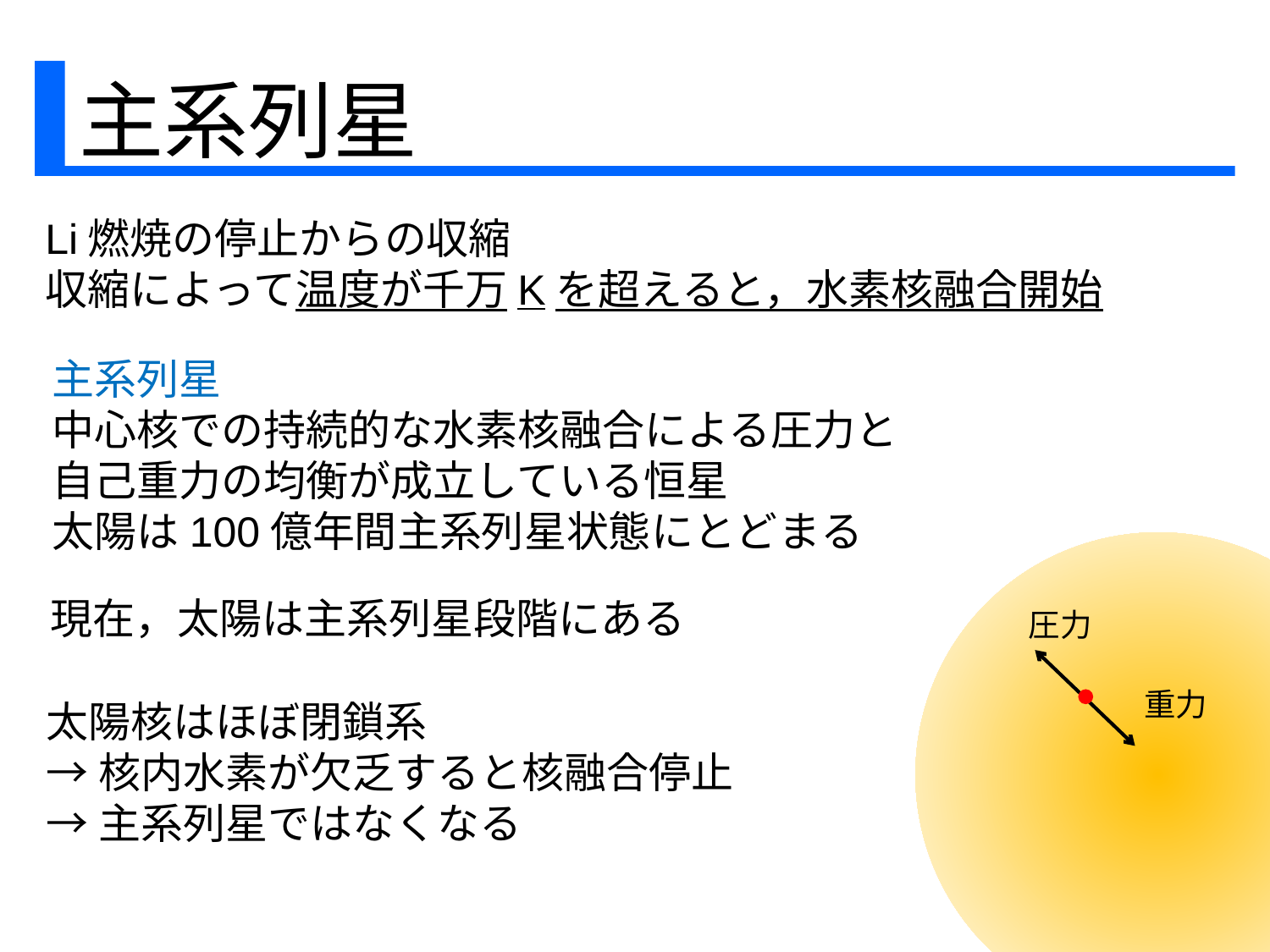

主系列星

Li燃焼の停止からの収縮
収縮によって温度が千万Kを超えると，水素核融合開始
主系列星
中心核での持続的な水素核融合による圧力と
自己重力の均衡が成立している恒星
太陽は100億年間主系列星状態にとどまる

現在，太陽は主系列星段階にある
圧力
重力

太陽核はほぼ閉鎖系
→核内水素が欠乏すると核融合停止
→主系列星ではなくなる